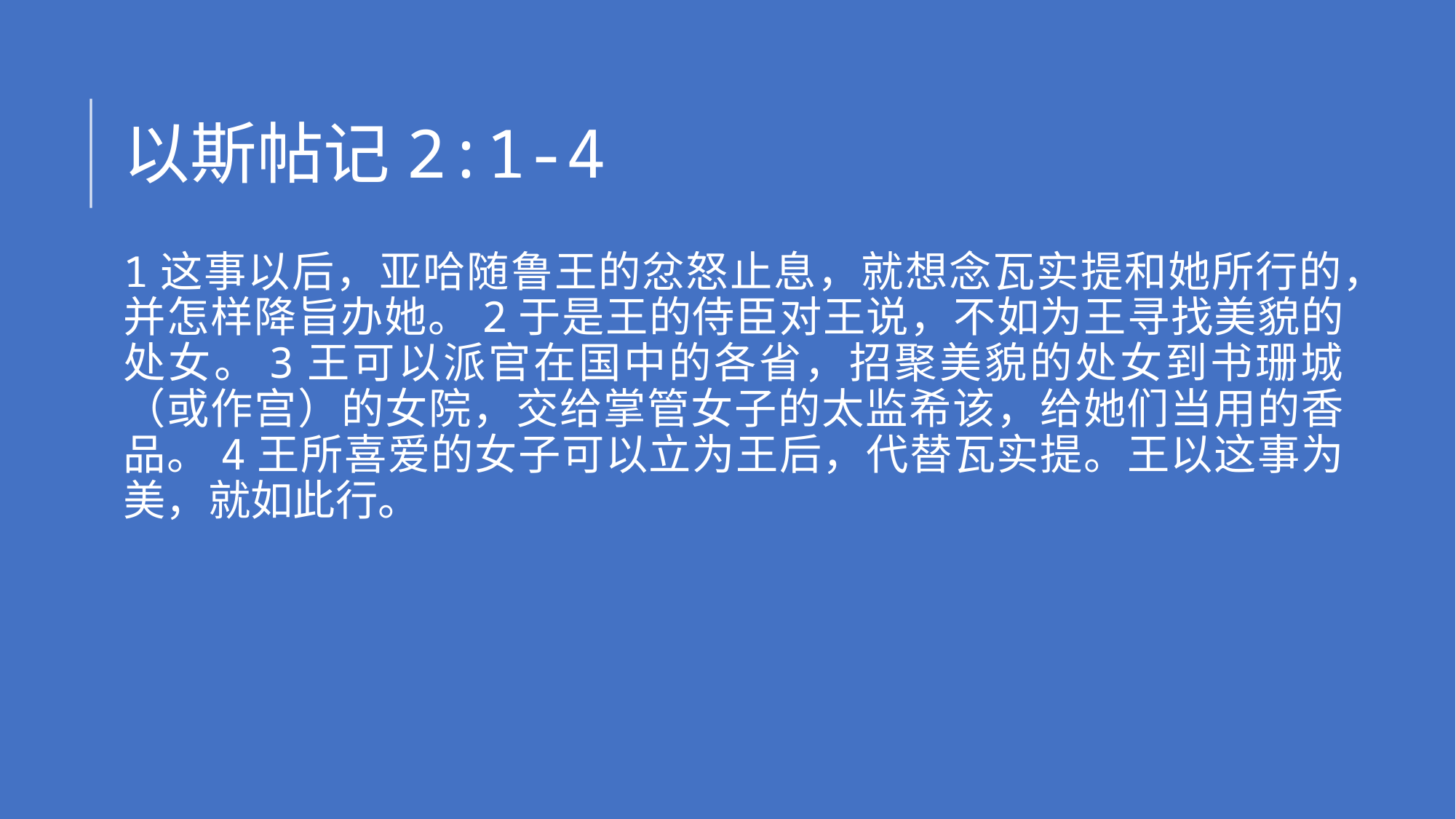

# 以斯帖记2:1-4
1这事以后，亚哈随鲁王的忿怒止息，就想念瓦实提和她所行的，并怎样降旨办她。2于是王的侍臣对王说，不如为王寻找美貌的处女。3王可以派官在国中的各省，招聚美貌的处女到书珊城（或作宫）的女院，交给掌管女子的太监希该，给她们当用的香品。4王所喜爱的女子可以立为王后，代替瓦实提。王以这事为美，就如此行。